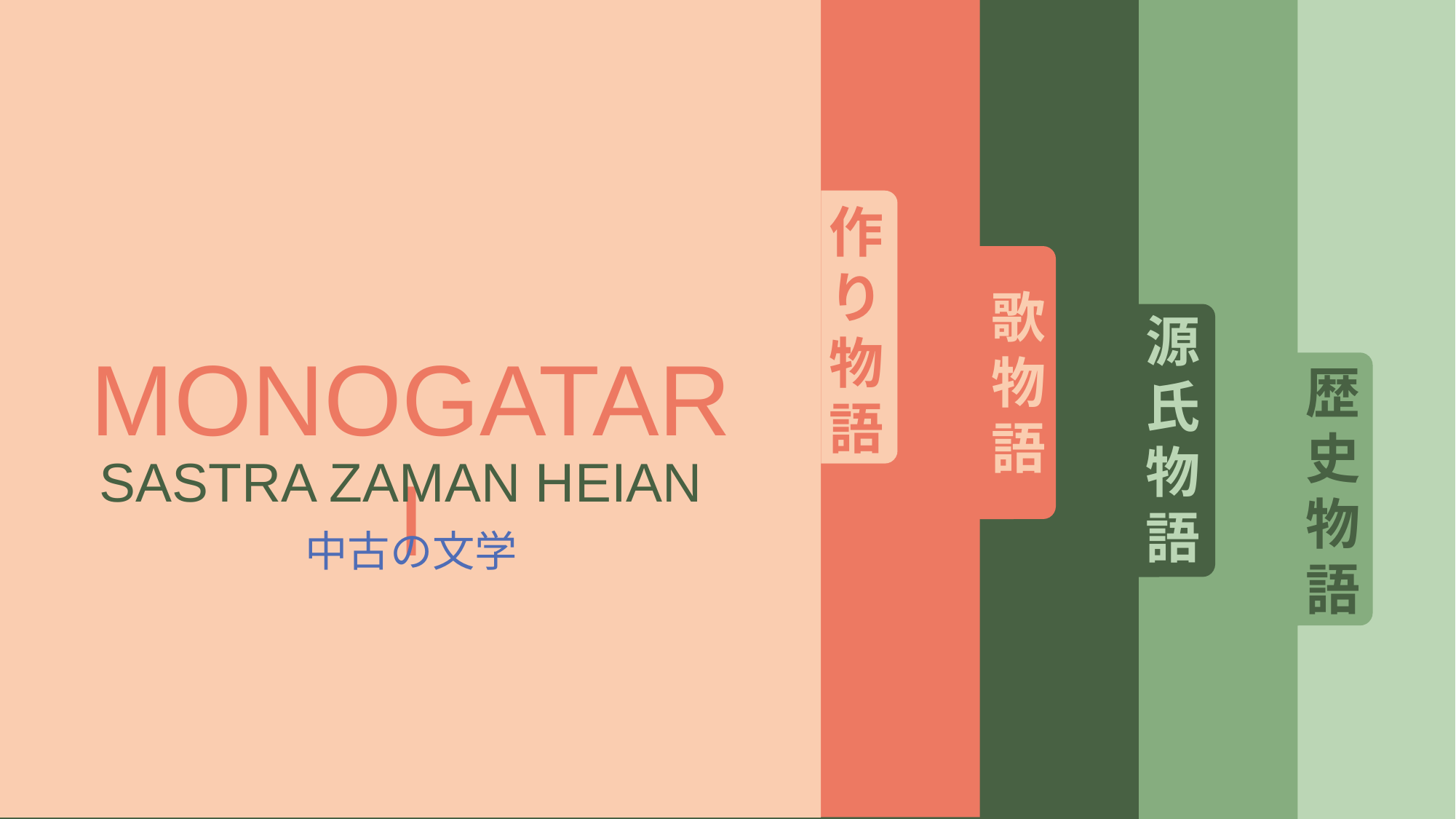

源氏物語

歴史物語

歌物語

作り物語

MONOGATARI
SASTRA ZAMAN HEIAN
中古の文学